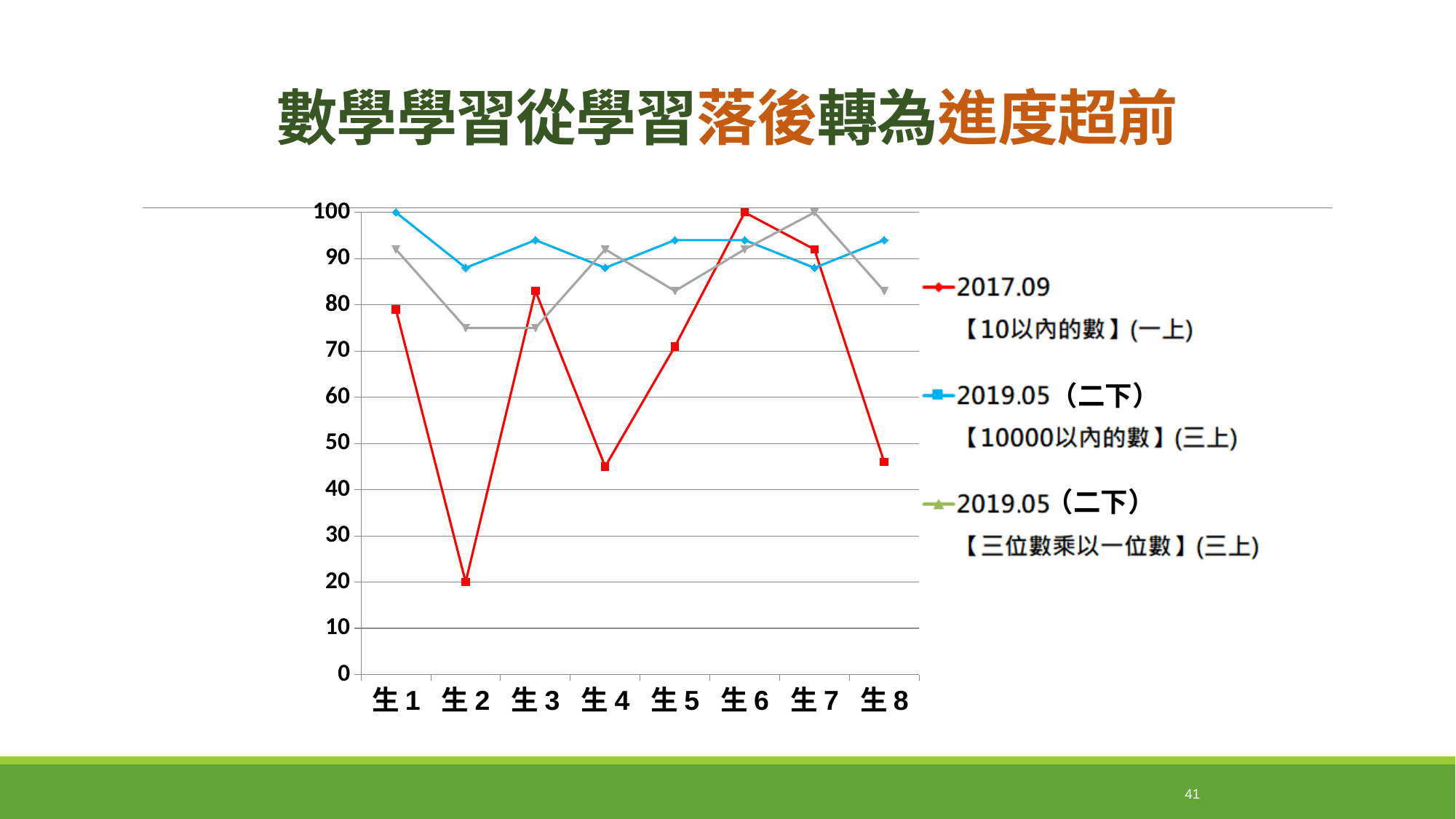

數學學習從學習落後轉為進度超前

### Chart

| Category | 2017.09
【10以內的數】(一上) | 2018.05
【10000以內的數】(三上) | 2018.05
【三位數乘以一位數】(三上) |
|---|---|---|---|
| 生1 | 79.0 | 100.0 | 92.0 |
| 生2 | 20.0 | 88.0 | 75.0 |
| 生3 | 83.0 | 94.0 | 75.0 |
| 生4 | 45.0 | 88.0 | 92.0 |
| 生5 | 71.0 | 94.0 | 83.0 |
| 生6 | 100.0 | 94.0 | 92.0 |
| 生7 | 92.0 | 88.0 | 100.0 |
| 生8 | 46.0 | 94.0 | 83.0 |
（二下）
（二下）
41